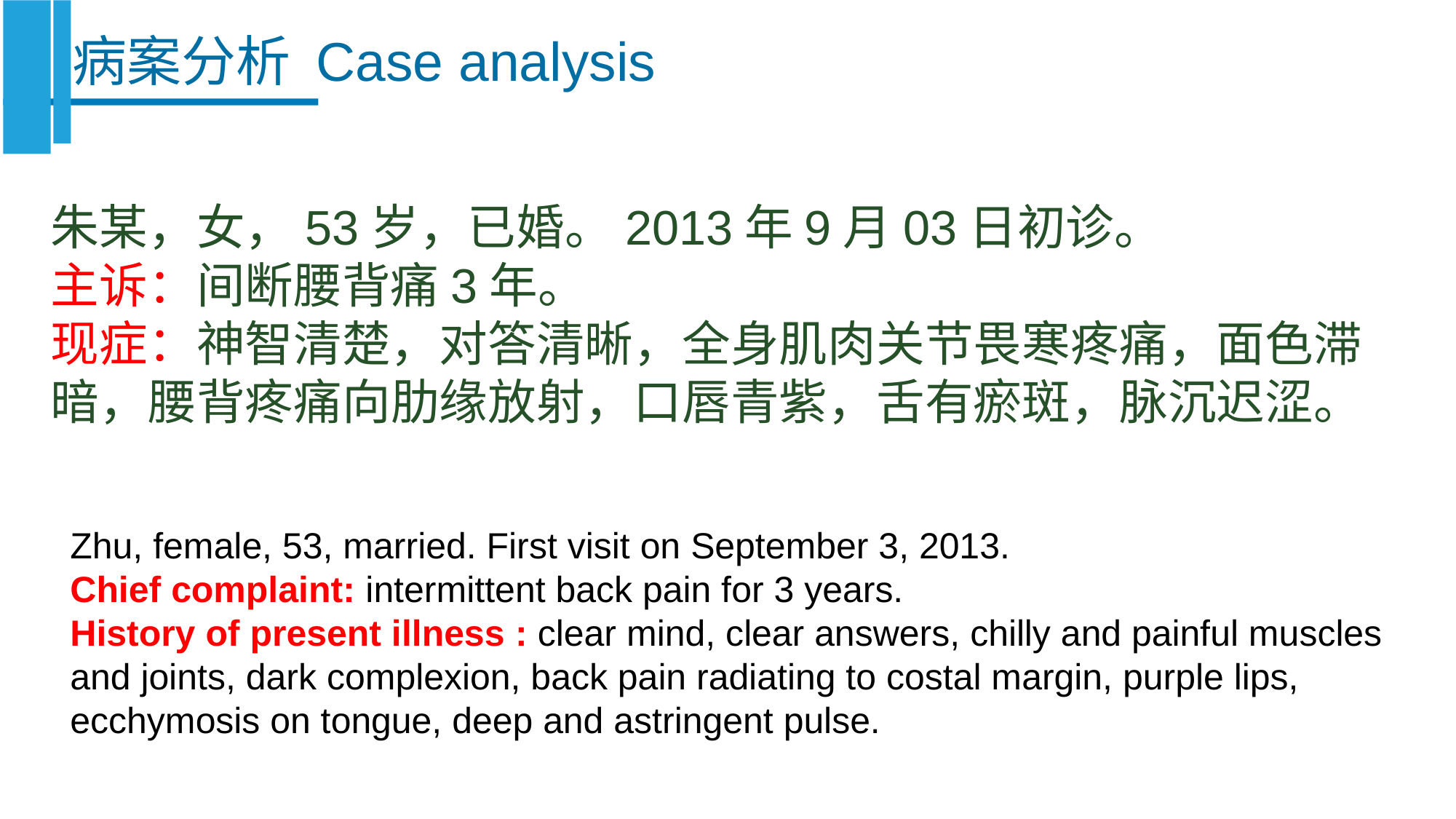

病案分析 Case analysis

朱某，女，53岁，已婚。2013年9月03日初诊。
主诉：间断腰背痛3年。
现症：神智清楚，对答清晰，全身肌肉关节畏寒疼痛，面色滞暗，腰背疼痛向肋缘放射，口唇青紫，舌有瘀斑，脉沉迟涩。
Zhu, female, 53, married. First visit on September 3, 2013.
Chief complaint: intermittent back pain for 3 years.
History of present illness : clear mind, clear answers, chilly and painful muscles and joints, dark complexion, back pain radiating to costal margin, purple lips, ecchymosis on tongue, deep and astringent pulse.